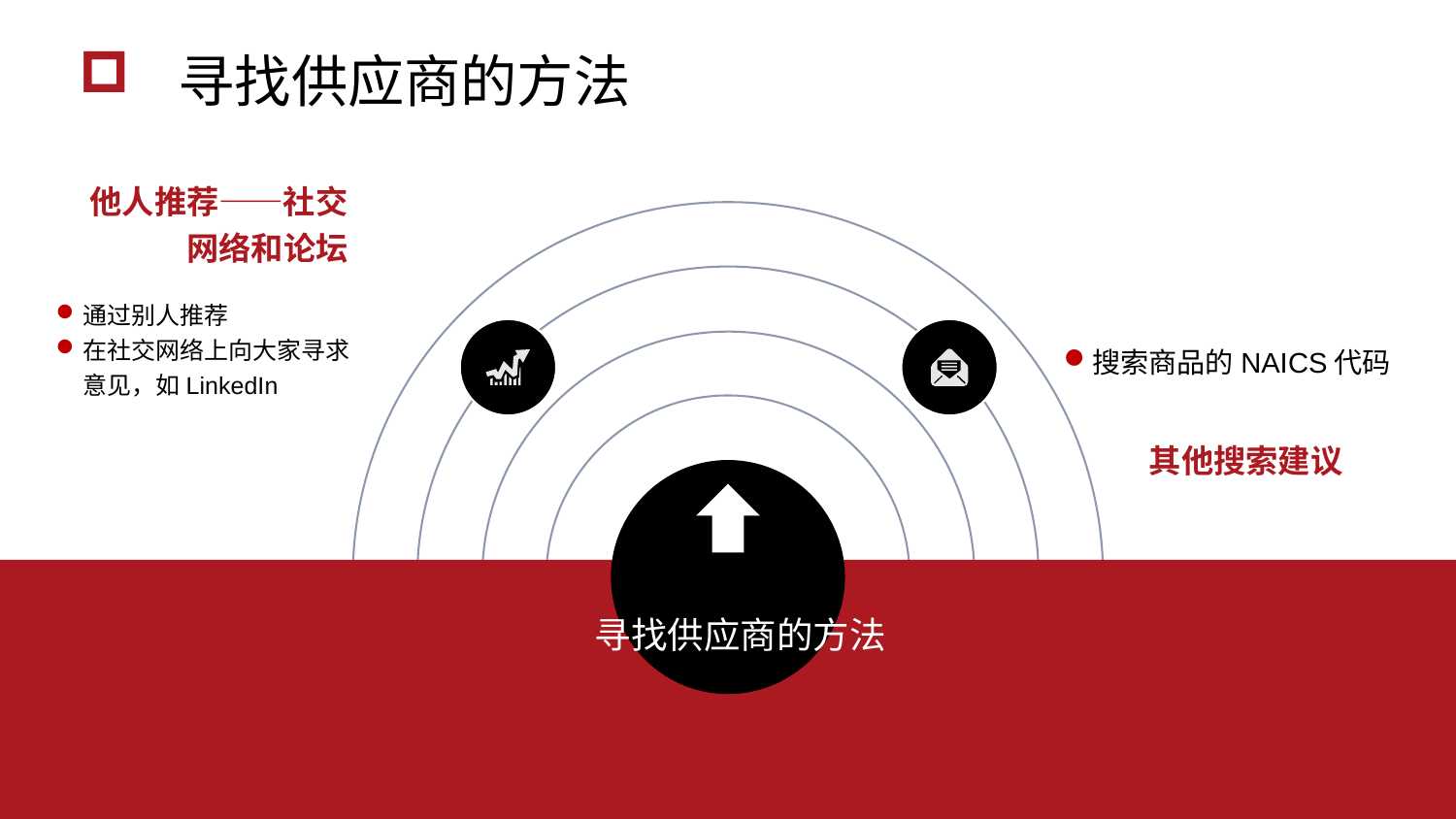

寻找供应商的方法

他人推荐——社交网络和论坛

通过别人推荐
在社交网络上向大家寻求意见，如LinkedIn

搜索商品的NAICS代码

其他搜索建议

寻找供应商的方法